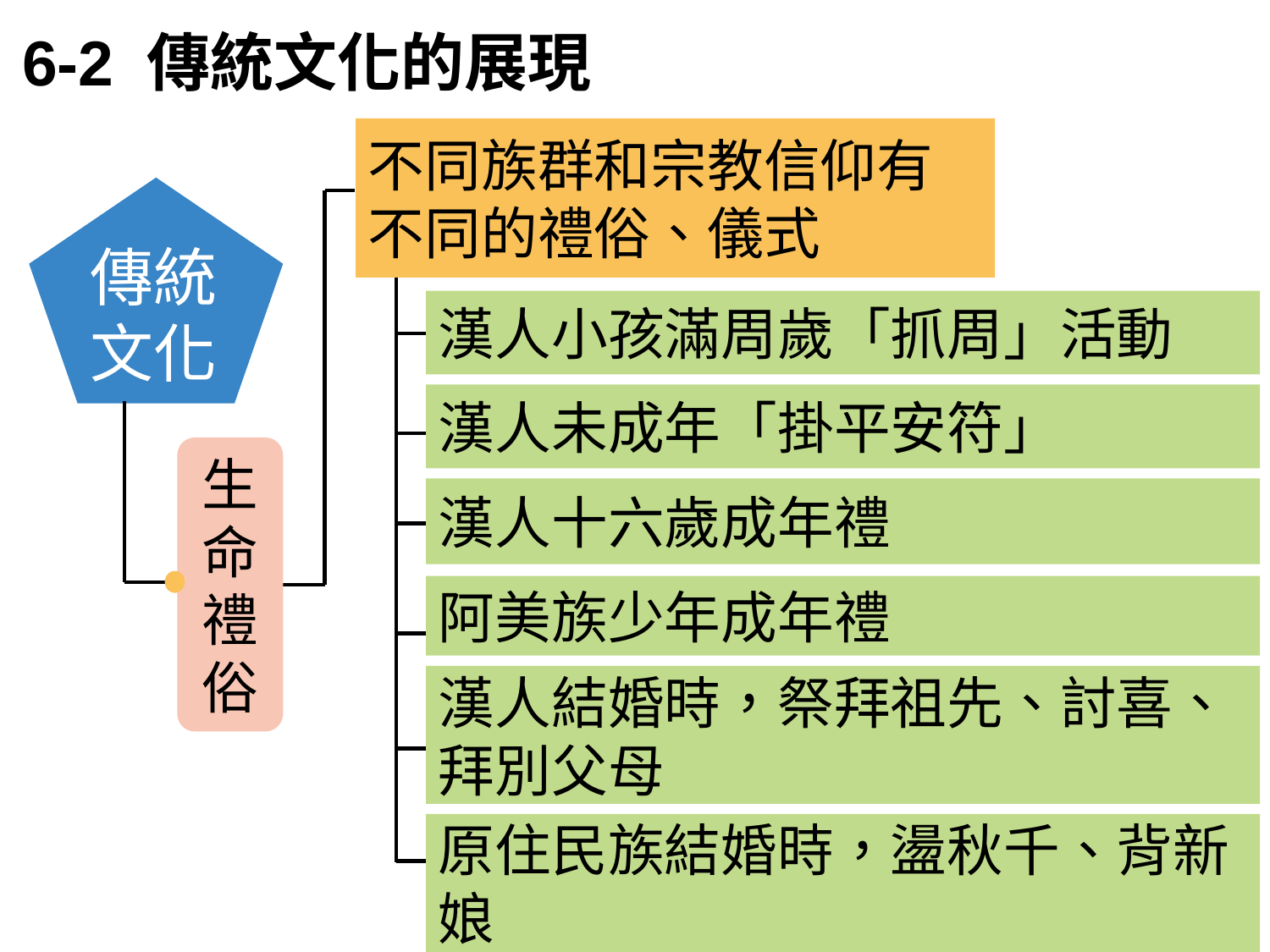

6-2 傳統文化的展現
不同族群和宗教信仰有不同的禮俗、儀式
傳統文化
漢人小孩滿周歲「抓周」活動
漢人未成年「掛平安符」
生命禮俗
漢人十六歲成年禮

阿美族少年成年禮
漢人結婚時，祭拜祖先、討喜、拜別父母
原住民族結婚時，盪秋千、背新娘